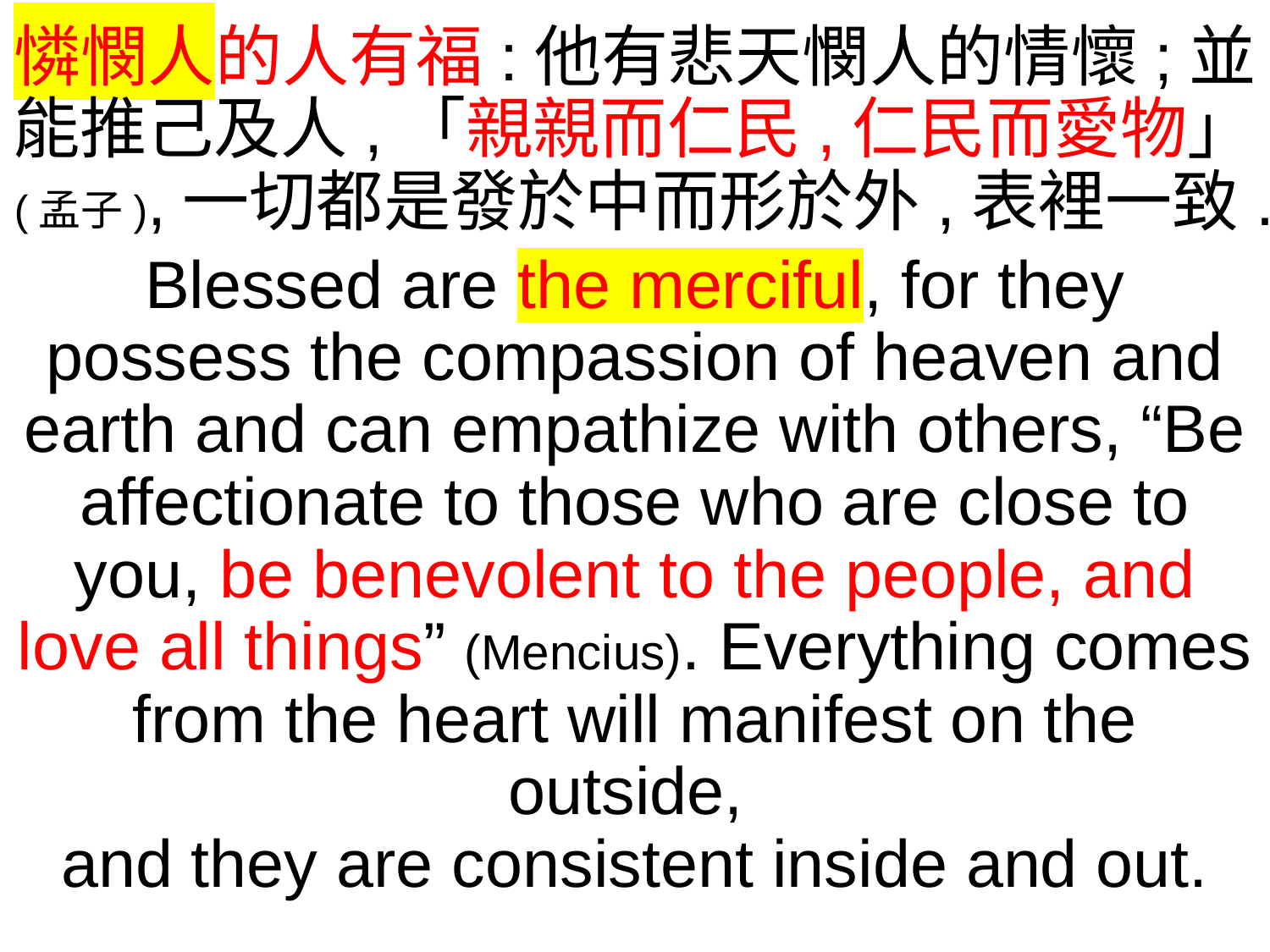

憐憫人的人有福:他有悲天憫人的情懷;並能推己及人,「親親而仁民,仁民而愛物」(孟子),一切都是發於中而形於外,表裡一致.
Blessed are the merciful, for they possess the compassion of heaven and earth and can empathize with others, “Be affectionate to those who are close to you, be benevolent to the people, and love all things” (Mencius). Everything comes from the heart will manifest on the outside,
and they are consistent inside and out.